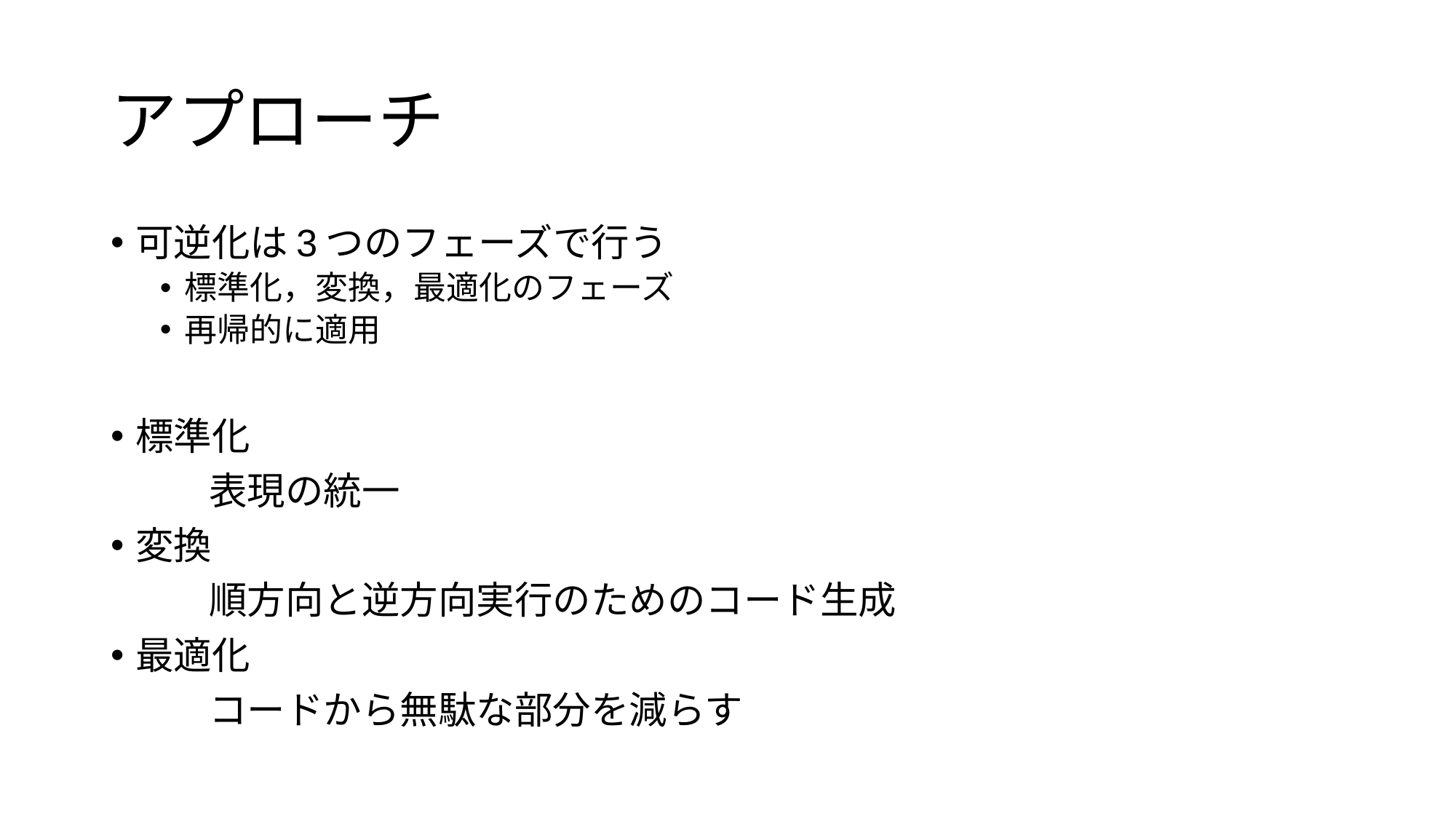

# アプローチ
可逆化は3つのフェーズで行う
標準化，変換，最適化のフェーズ
再帰的に適用

標準化
	表現の統一
変換
	順方向と逆方向実行のためのコード生成
最適化
	コードから無駄な部分を減らす